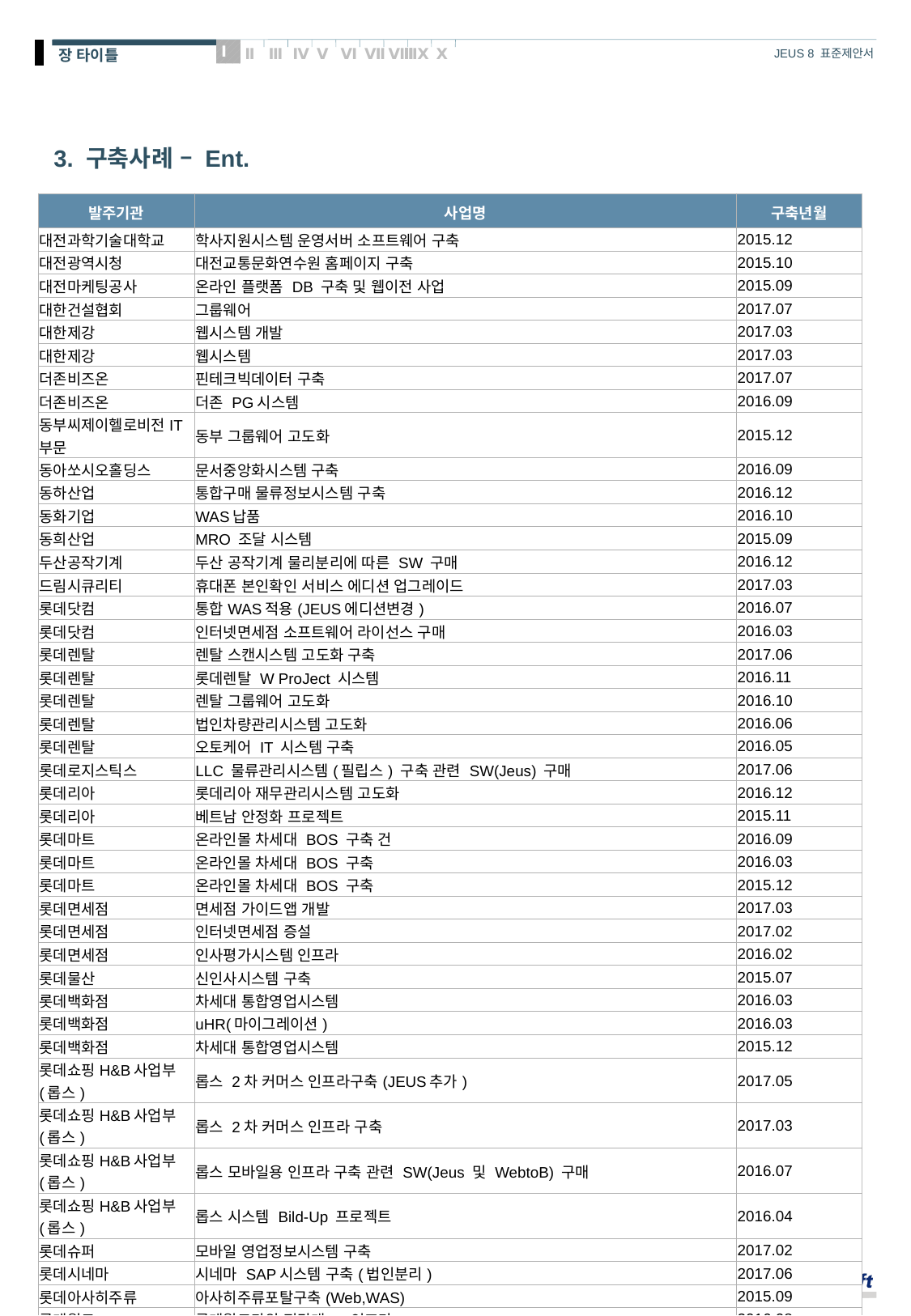

# 3. 구축사례 – Ent.
| 발주기관 | 사업명 | 구축년월 |
| --- | --- | --- |
| 대전과학기술대학교 | 학사지원시스템 운영서버 소프트웨어 구축 | 2015.12 |
| 대전광역시청 | 대전교통문화연수원 홈페이지 구축 | 2015.10 |
| 대전마케팅공사 | 온라인 플랫폼 DB 구축 및 웹이전 사업 | 2015.09 |
| 대한건설협회 | 그룹웨어 | 2017.07 |
| 대한제강 | 웹시스템 개발 | 2017.03 |
| 대한제강 | 웹시스템 | 2017.03 |
| 더존비즈온 | 핀테크빅데이터 구축 | 2017.07 |
| 더존비즈온 | 더존 PG시스템 | 2016.09 |
| 동부씨제이헬로비전IT부문 | 동부 그룹웨어 고도화 | 2015.12 |
| 동아쏘시오홀딩스 | 문서중앙화시스템 구축 | 2016.09 |
| 동하산업 | 통합구매 물류정보시스템 구축 | 2016.12 |
| 동화기업 | WAS납품 | 2016.10 |
| 동희산업 | MRO 조달 시스템 | 2015.09 |
| 두산공작기계 | 두산 공작기계 물리분리에 따른 SW 구매 | 2016.12 |
| 드림시큐리티 | 휴대폰 본인확인 서비스 에디션 업그레이드 | 2017.03 |
| 롯데닷컴 | 통합WAS적용(JEUS에디션변경) | 2016.07 |
| 롯데닷컴 | 인터넷면세점 소프트웨어 라이선스 구매 | 2016.03 |
| 롯데렌탈 | 렌탈 스캔시스템 고도화 구축 | 2017.06 |
| 롯데렌탈 | 롯데렌탈 W ProJect 시스템 | 2016.11 |
| 롯데렌탈 | 렌탈 그룹웨어 고도화 | 2016.10 |
| 롯데렌탈 | 법인차량관리시스템 고도화 | 2016.06 |
| 롯데렌탈 | 오토케어 IT 시스템 구축 | 2016.05 |
| 롯데로지스틱스 | LLC 물류관리시스템(필립스) 구축 관련 SW(Jeus) 구매 | 2017.06 |
| 롯데리아 | 롯데리아 재무관리시스템 고도화 | 2016.12 |
| 롯데리아 | 베트남 안정화 프로젝트 | 2015.11 |
| 롯데마트 | 온라인몰 차세대 BOS 구축 건 | 2016.09 |
| 롯데마트 | 온라인몰 차세대 BOS 구축 | 2016.03 |
| 롯데마트 | 온라인몰 차세대 BOS 구축 | 2015.12 |
| 롯데면세점 | 면세점 가이드앱 개발 | 2017.03 |
| 롯데면세점 | 인터넷면세점 증설 | 2017.02 |
| 롯데면세점 | 인사평가시스템 인프라 | 2016.02 |
| 롯데물산 | 신인사시스템 구축 | 2015.07 |
| 롯데백화점 | 차세대 통합영업시스템 | 2016.03 |
| 롯데백화점 | uHR(마이그레이션) | 2016.03 |
| 롯데백화점 | 차세대 통합영업시스템 | 2015.12 |
| 롯데쇼핑H&B사업부(롭스) | 롭스 2차 커머스 인프라구축(JEUS추가) | 2017.05 |
| 롯데쇼핑H&B사업부(롭스) | 롭스 2차 커머스 인프라 구축 | 2017.03 |
| 롯데쇼핑H&B사업부(롭스) | 롭스 모바일용 인프라 구축 관련 SW(Jeus 및 WebtoB) 구매 | 2016.07 |
| 롯데쇼핑H&B사업부(롭스) | 롭스 시스템 Bild-Up 프로젝트 | 2016.04 |
| 롯데슈퍼 | 모바일 영업정보시스템 구축 | 2017.02 |
| 롯데시네마 | 시네마 SAP시스템 구축(법인분리) | 2017.06 |
| 롯데아사히주류 | 아사히주류포탈구축(Web,WAS) | 2015.09 |
| 롯데월드 | 롯데월드타워 전망대 IT인프라 | 2016.08 |
| 롯데월드 | 월드 차세대 인사시스템 | 2015.09 |
| 롯데정보통신 | 엘클라우드 ULA | 2017.09 |
| 롯데정보통신 | 글로벌 유통솔루션 구축(WEB WAS) | 2017.08 |
| 롯데정보통신 | (가상화)클라우드시스템 JEUS WebtoB 추가 | 2016.06 |
| 롯데정보통신 | 모바일상품권시스템 구축 | 2016.04 |
| 롯데제과 | 제과 중앙연구소 통합정보시스템 2차 구축 | 2017.08 |
| 롯데제과 | 제과 영업사원 및 점주 앱용 구축 | 2016.04 |